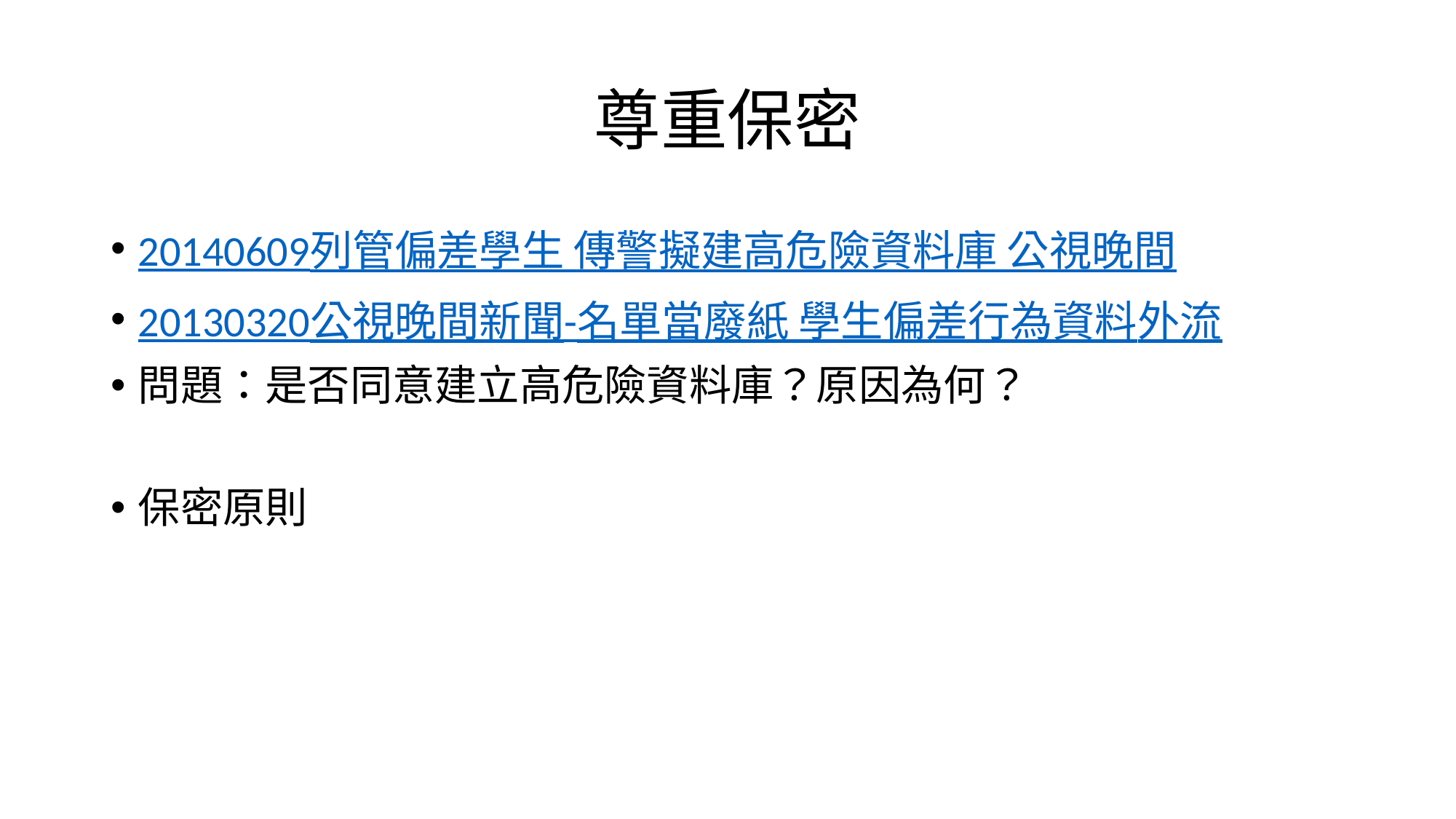

# 尊重保密
20140609列管偏差學生 傳警擬建高危險資料庫 公視晚間
20130320公視晚間新聞-名單當廢紙 學生偏差行為資料外流
問題：是否同意建立高危險資料庫？原因為何？

保密原則